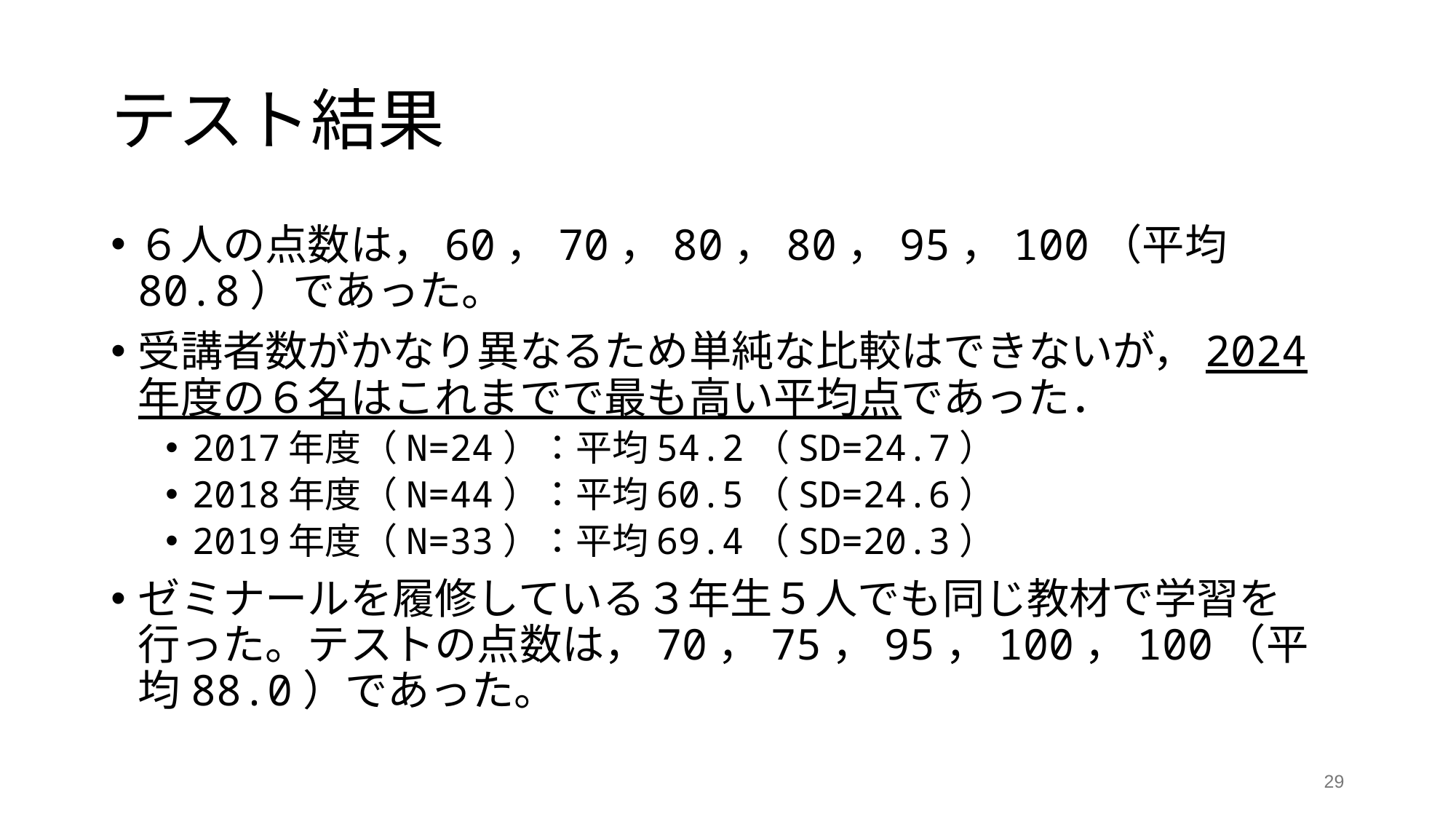

# テスト結果
６人の点数は，60，70，80，80，95，100（平均80.8）であった。
受講者数がかなり異なるため単純な比較はできないが，2024年度の６名はこれまでで最も高い平均点であった．
2017年度（N=24）：平均54.2（SD=24.7）
2018年度（N=44）：平均60.5（SD=24.6）
2019年度（N=33）：平均69.4（SD=20.3）
ゼミナールを履修している３年生５人でも同じ教材で学習を行った。テストの点数は，70，75，95，100，100（平均88.0）であった。

29